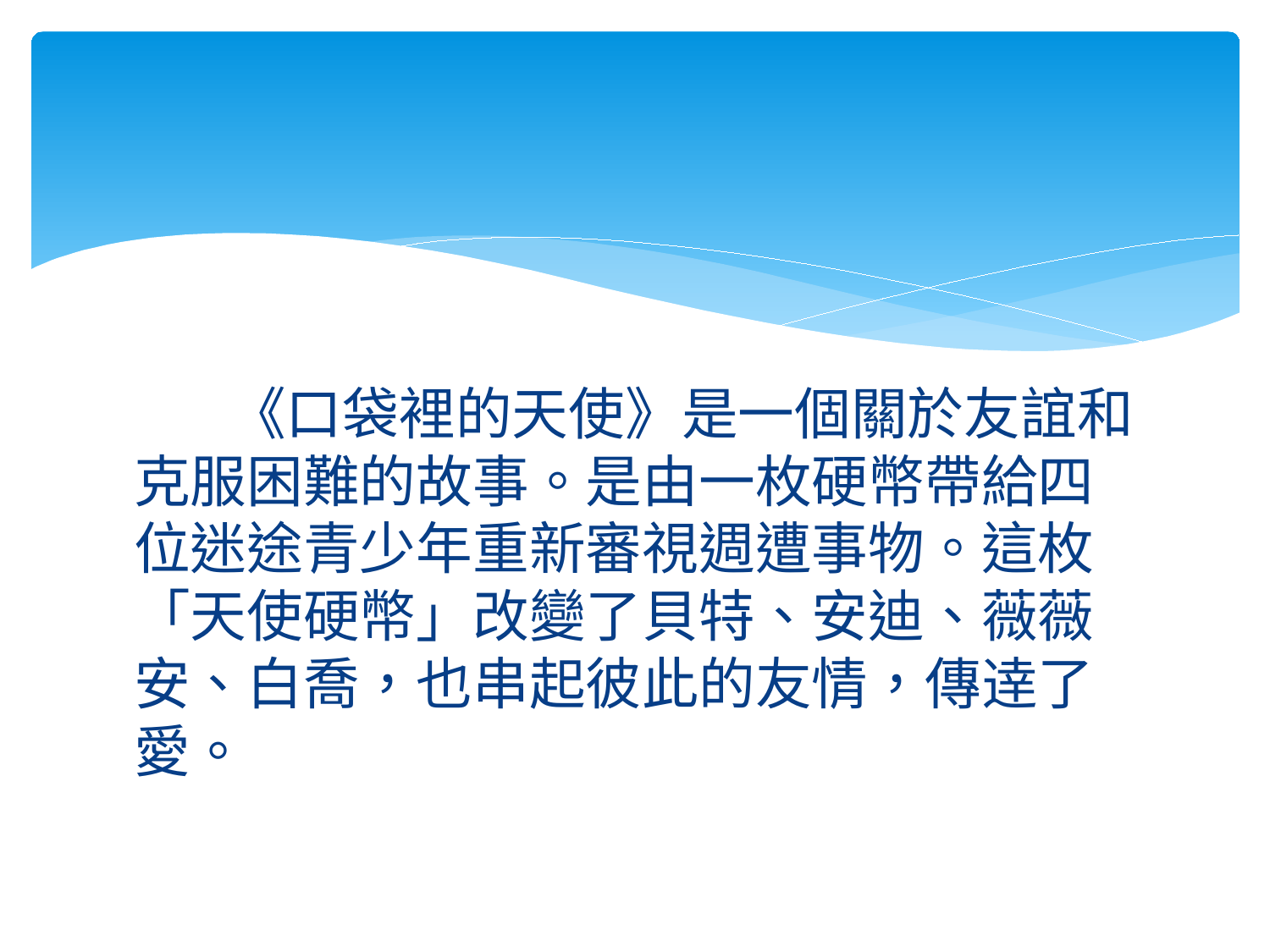

#
         《口袋裡的天使》是一個關於友誼和克服困難的故事。是由一枚硬幣帶給四位迷途青少年重新審視週遭事物。這枚「天使硬幣」改變了貝特、安迪、薇薇安、白喬，也串起彼此的友情，傳逹了愛。